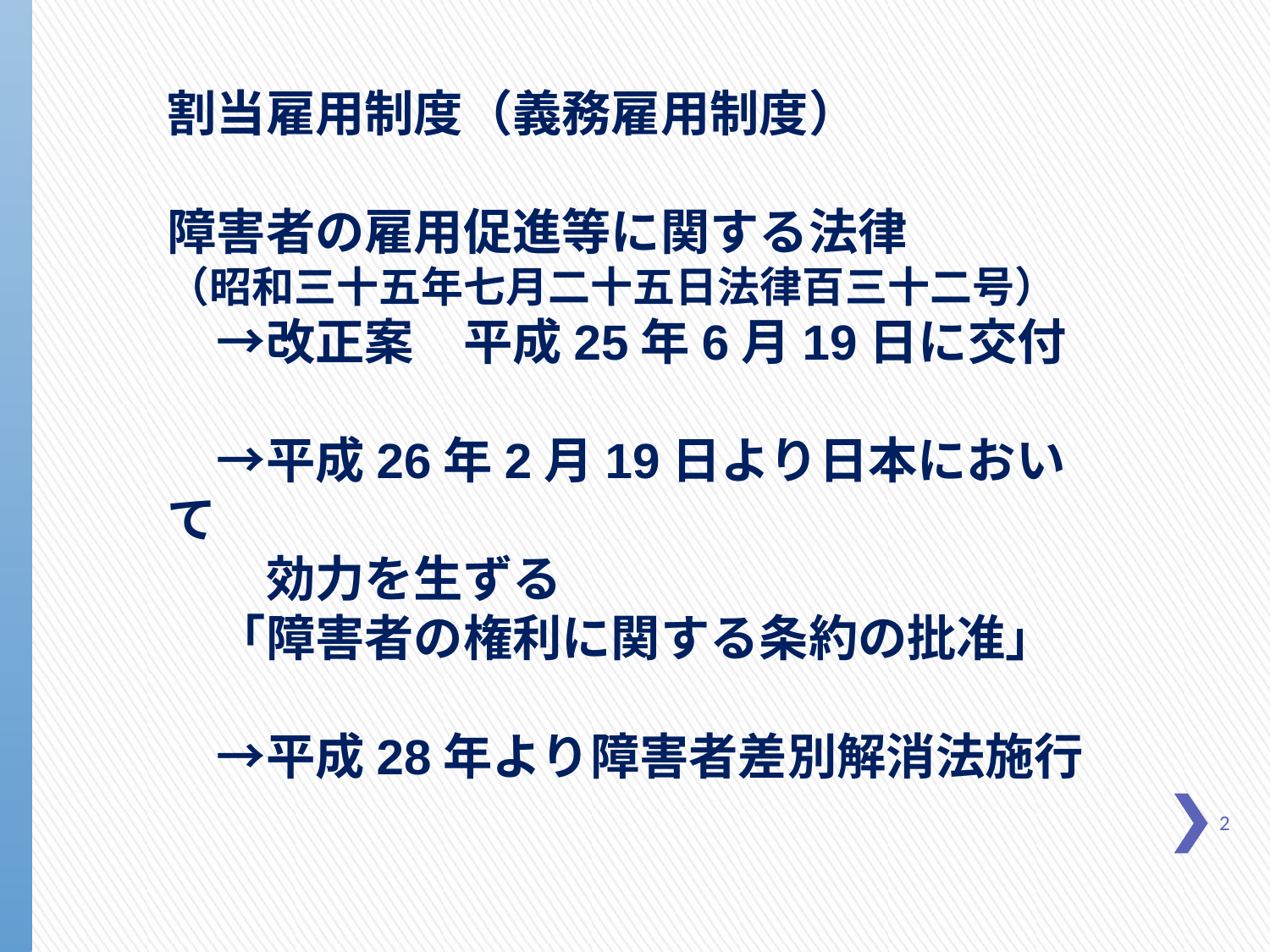

割当雇用制度（義務雇用制度）

障害者の雇用促進等に関する法律
（昭和三十五年七月二十五日法律百三十二号）
　→改正案　平成25年6月19日に交付

　→平成26年2月19日より日本において
　　効力を生ずる
　「障害者の権利に関する条約の批准」

　→平成28年より障害者差別解消法施行

2